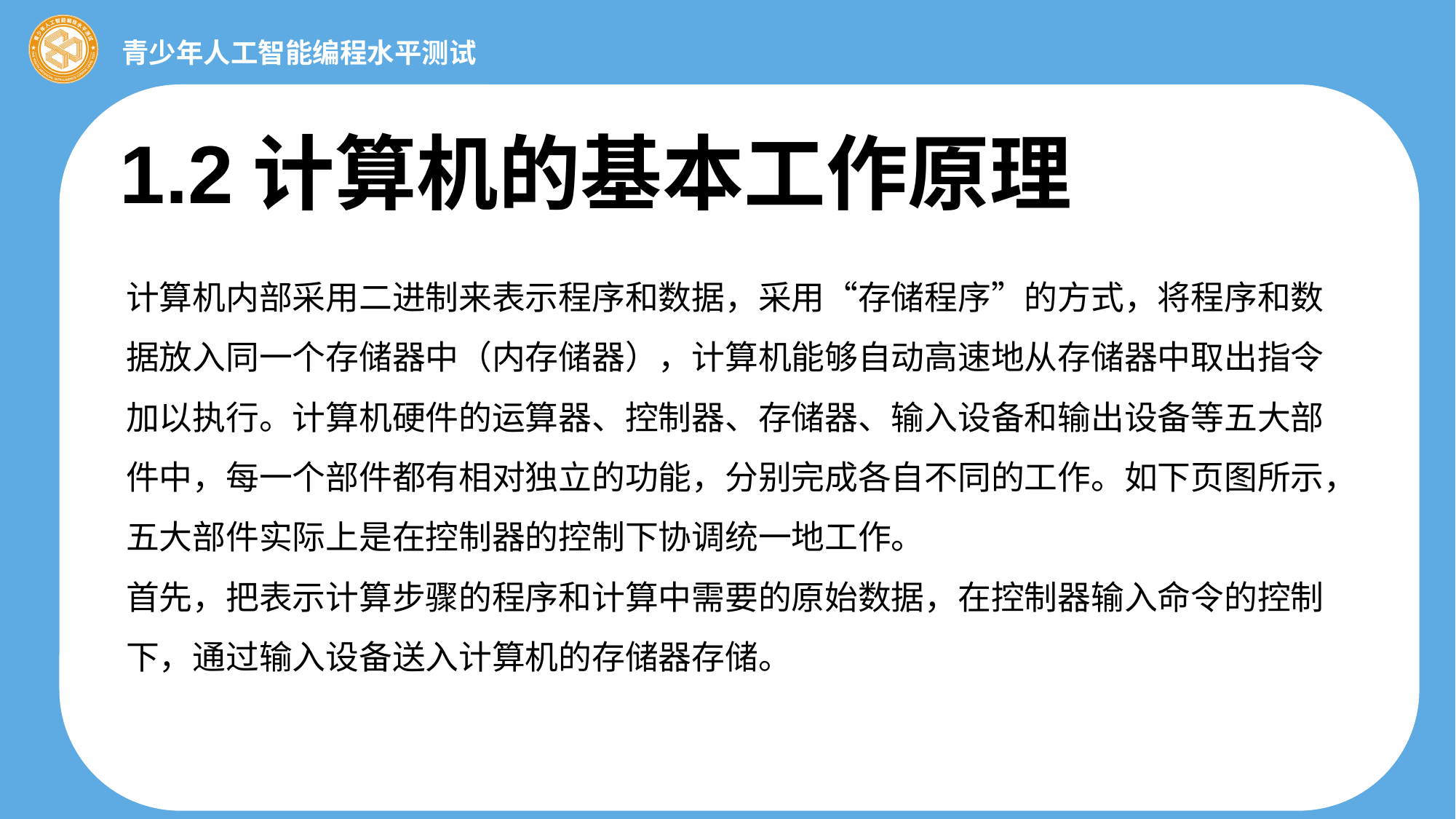

1.2计算机的基本工作原理
计算机内部采用二进制来表示程序和数据，采用“存储程序”的方式，将程序和数据放入同一个存储器中（内存储器），计算机能够自动高速地从存储器中取出指令加以执行。计算机硬件的运算器、控制器、存储器、输入设备和输出设备等五大部件中，每一个部件都有相对独立的功能，分别完成各自不同的工作。如下页图所示，五大部件实际上是在控制器的控制下协调统一地工作。
首先，把表示计算步骤的程序和计算中需要的原始数据，在控制器输入命令的控制下，通过输入设备送入计算机的存储器存储。